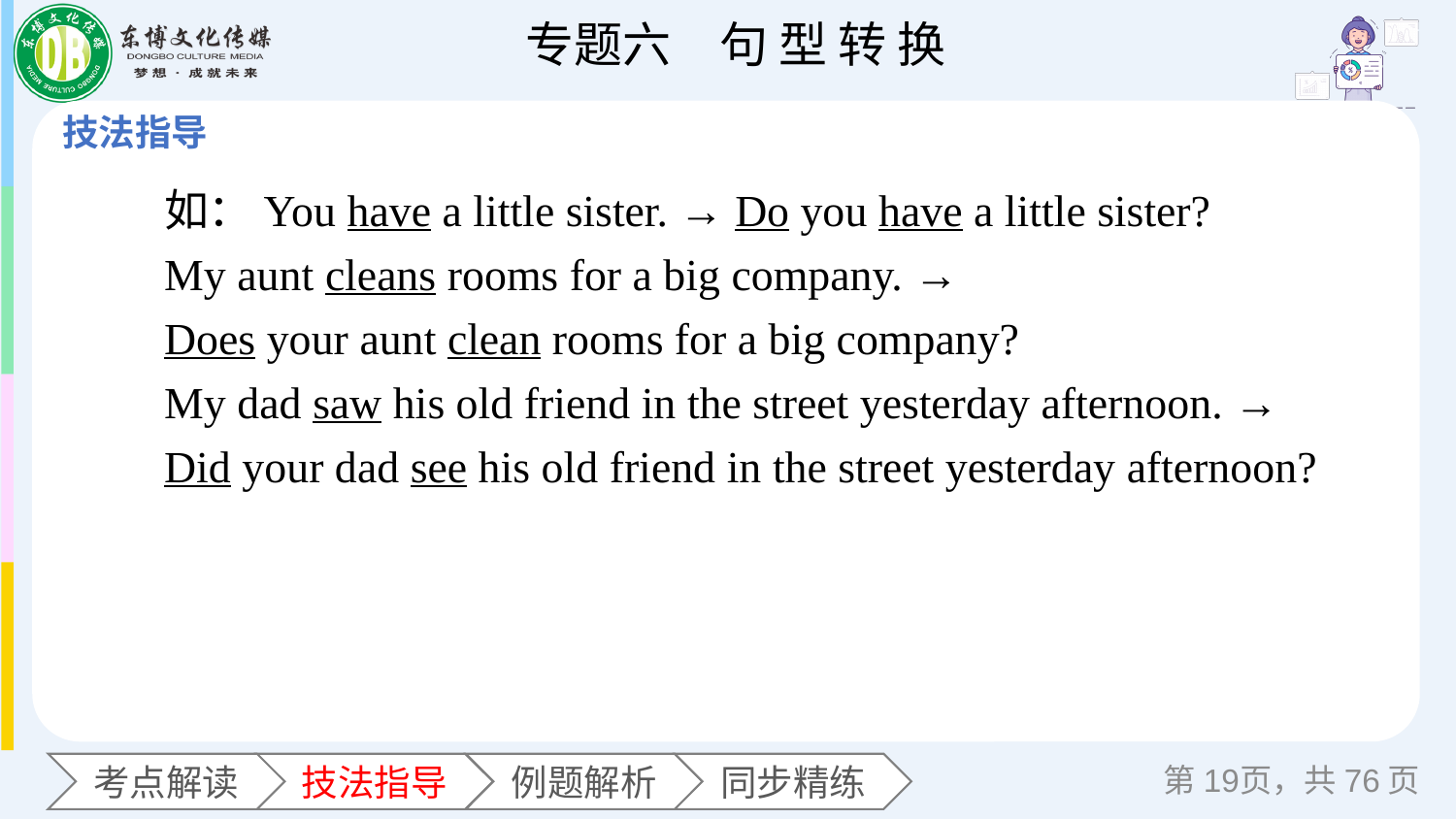

如：You have a little sister. → Do you have a little sister?
My aunt cleans rooms for a big company. →
Does your aunt clean rooms for a big company?
My dad saw his old friend in the street yesterday afternoon. →
Did your dad see his old friend in the street yesterday afternoon?
第19页，共76页